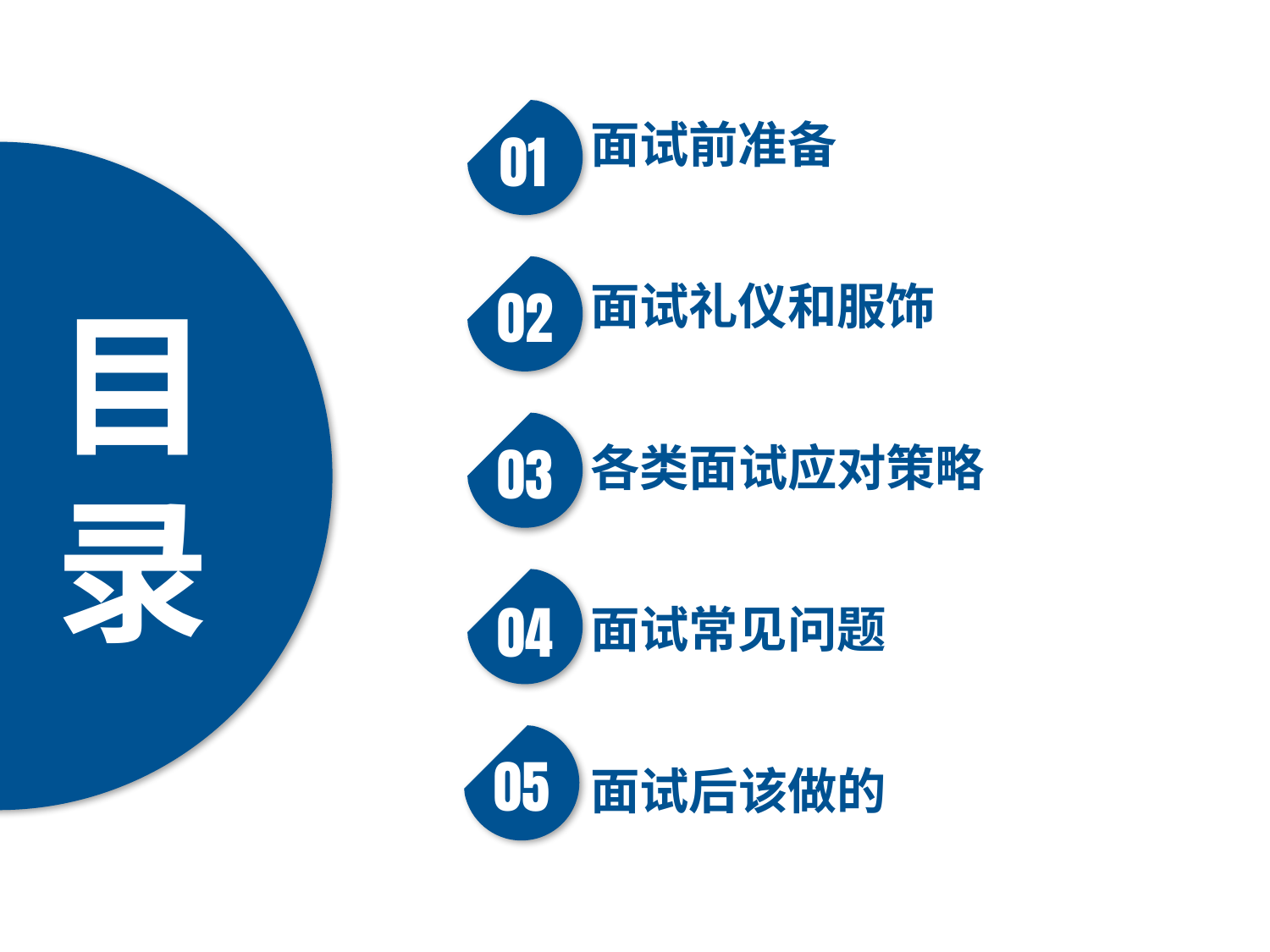

面试前准备

01

面试礼仪和服饰

02
目
录
各类面试应对策略

03

04
面试常见问题

05
面试后该做的